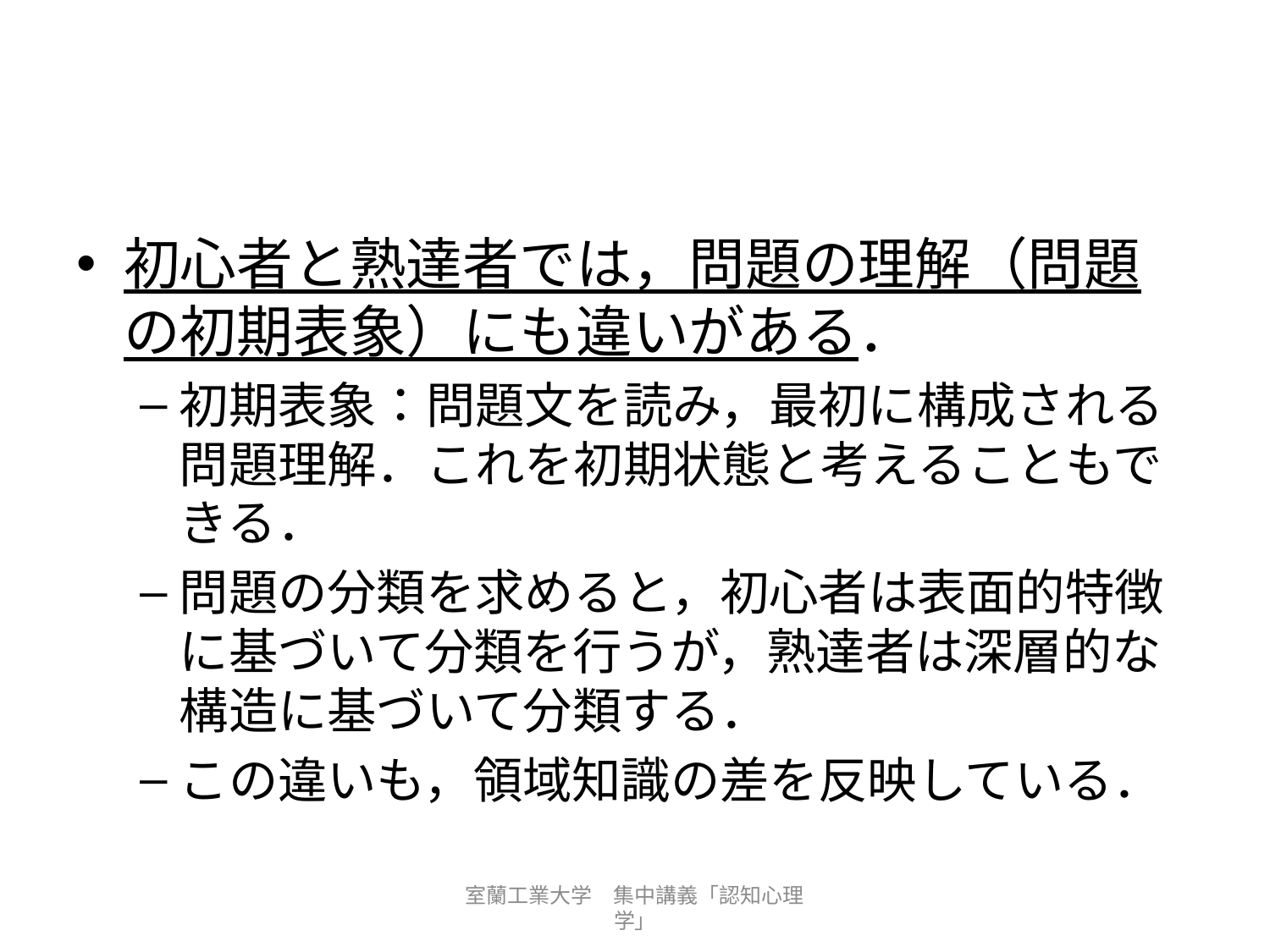

#
初心者と熟達者では，問題の理解（問題の初期表象）にも違いがある．
初期表象：問題文を読み，最初に構成される問題理解．これを初期状態と考えることもできる．
問題の分類を求めると，初心者は表面的特徴に基づいて分類を行うが，熟達者は深層的な構造に基づいて分類する．
この違いも，領域知識の差を反映している．
室蘭工業大学　集中講義「認知心理学」